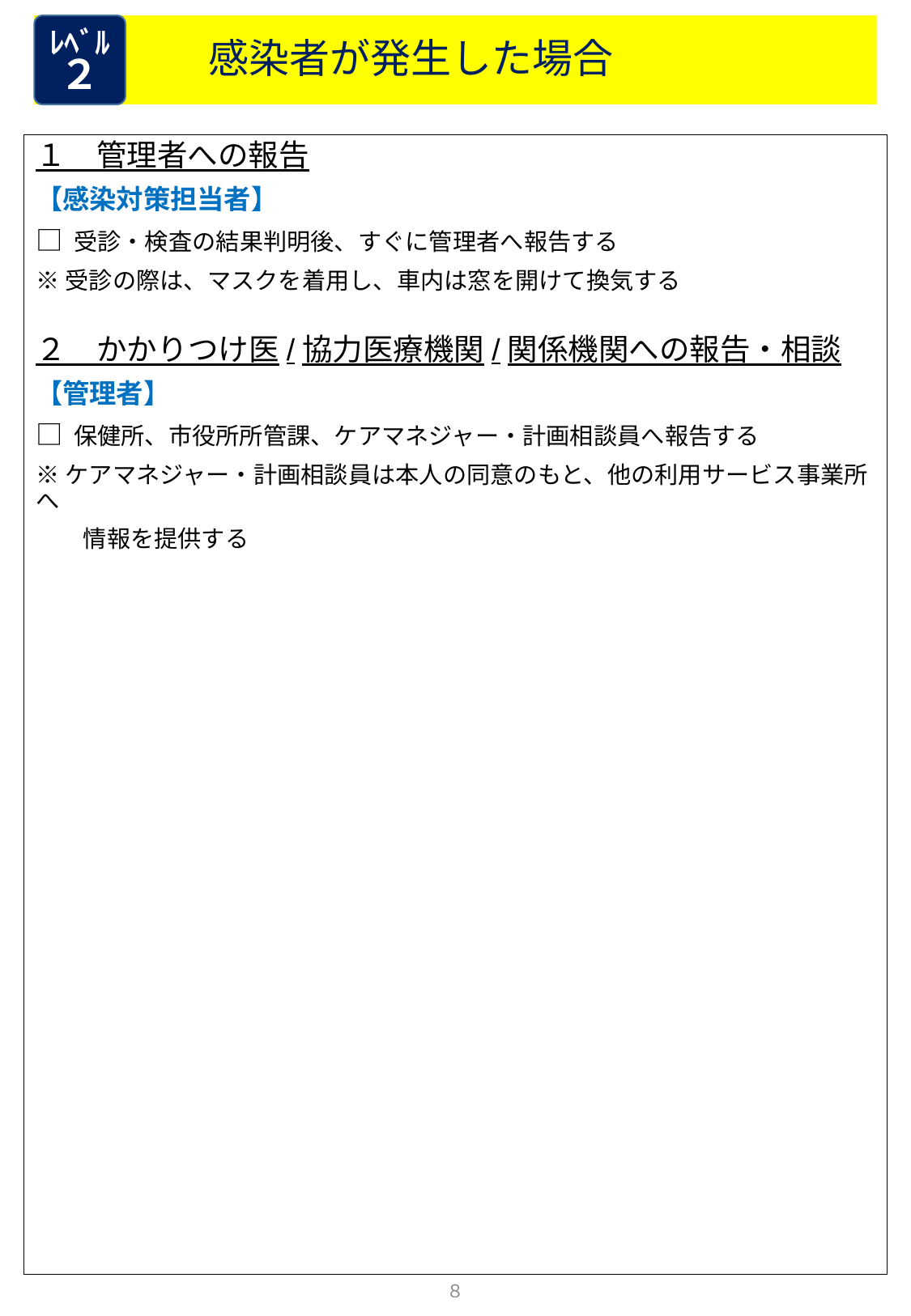

感染者が発生した場合
ﾚﾍﾞﾙ
２
１　管理者への報告
【感染対策担当者】
□ 受診・検査の結果判明後、すぐに管理者へ報告する
※受診の際は、マスクを着用し、車内は窓を開けて換気する

２　かかりつけ医/協力医療機関/関係機関への報告・相談
【管理者】
□ 保健所、市役所所管課、ケアマネジャー・計画相談員へ報告する
※ケアマネジャー・計画相談員は本人の同意のもと、他の利用サービス事業所へ
　　情報を提供する

８